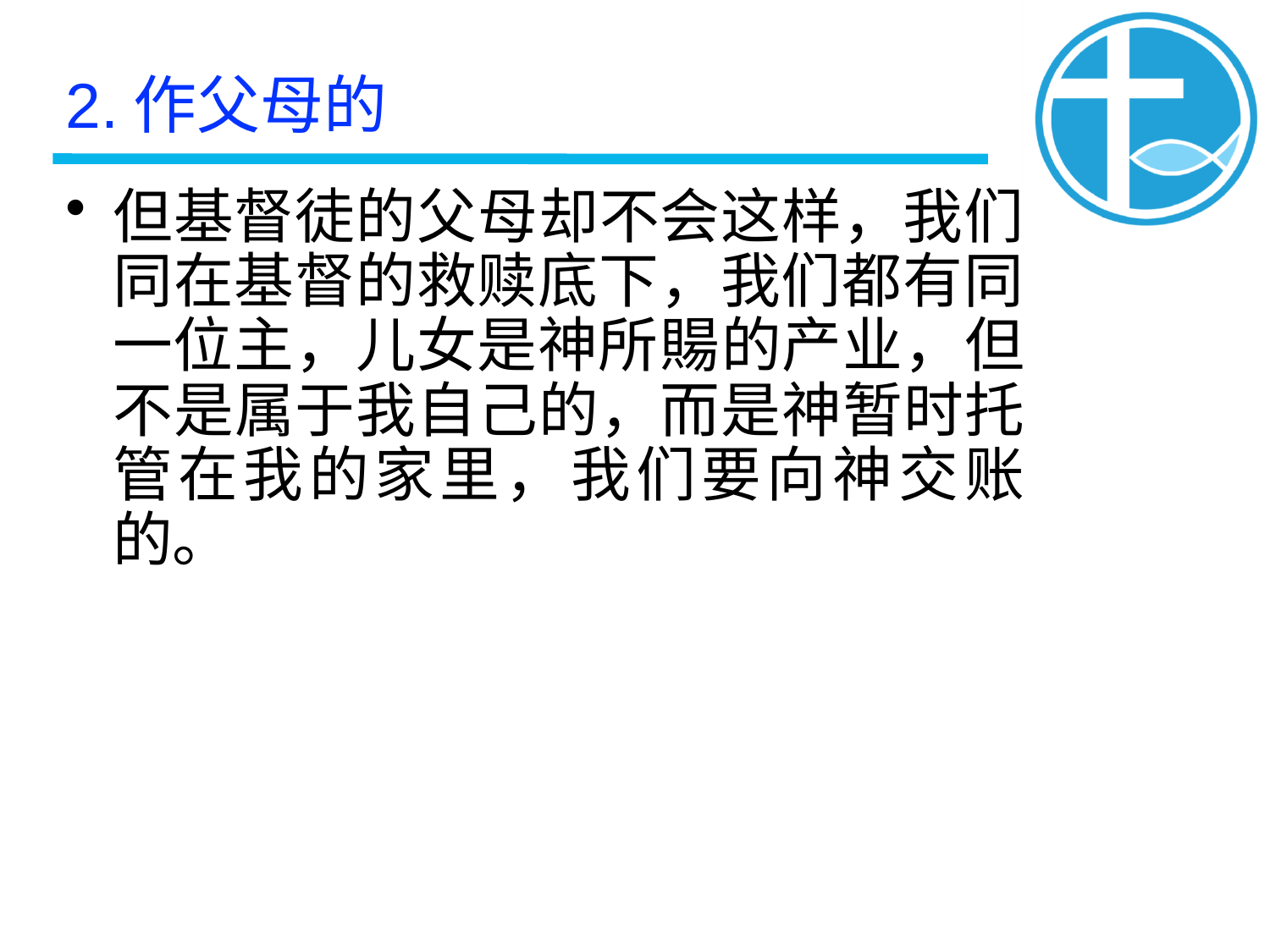

2.作父母的
但基督徒的父母却不会这样，我们同在基督的救赎底下，我们都有同一位主，儿女是神所𧶽的产业，但不是属于我自己的，而是神暂时托管在我的家里，我们要向神交账的。